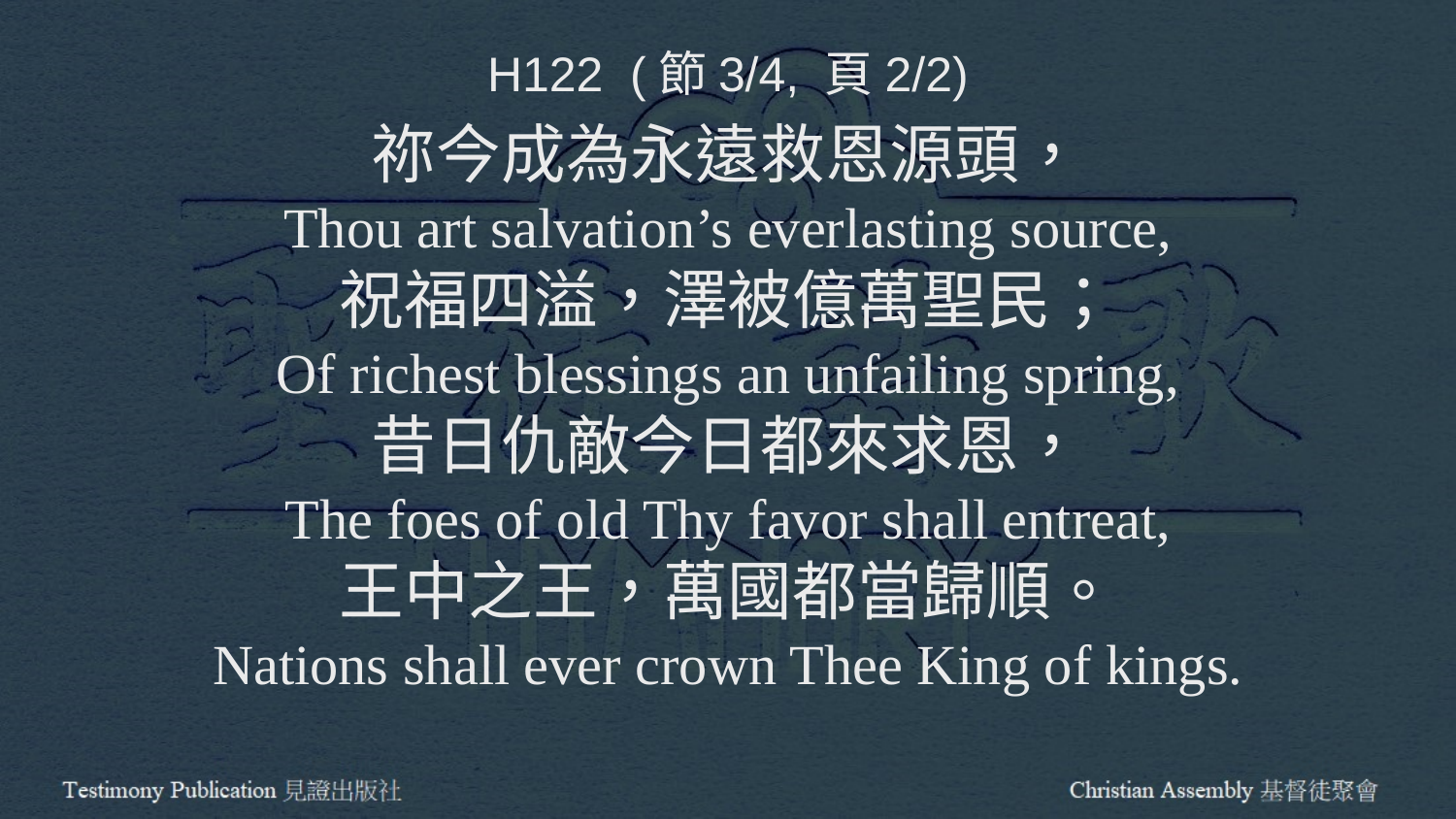

H122  (節3/4, 頁2/2)
祢今成為永遠救恩源頭，
Thou art salvation’s everlasting source,
祝福四溢，澤被億萬聖民；
Of richest blessings an unfailing spring,
昔日仇敵今日都來求恩，
The foes of old Thy favor shall entreat,
王中之王，萬國都當歸順。
Nations shall ever crown Thee King of kings.